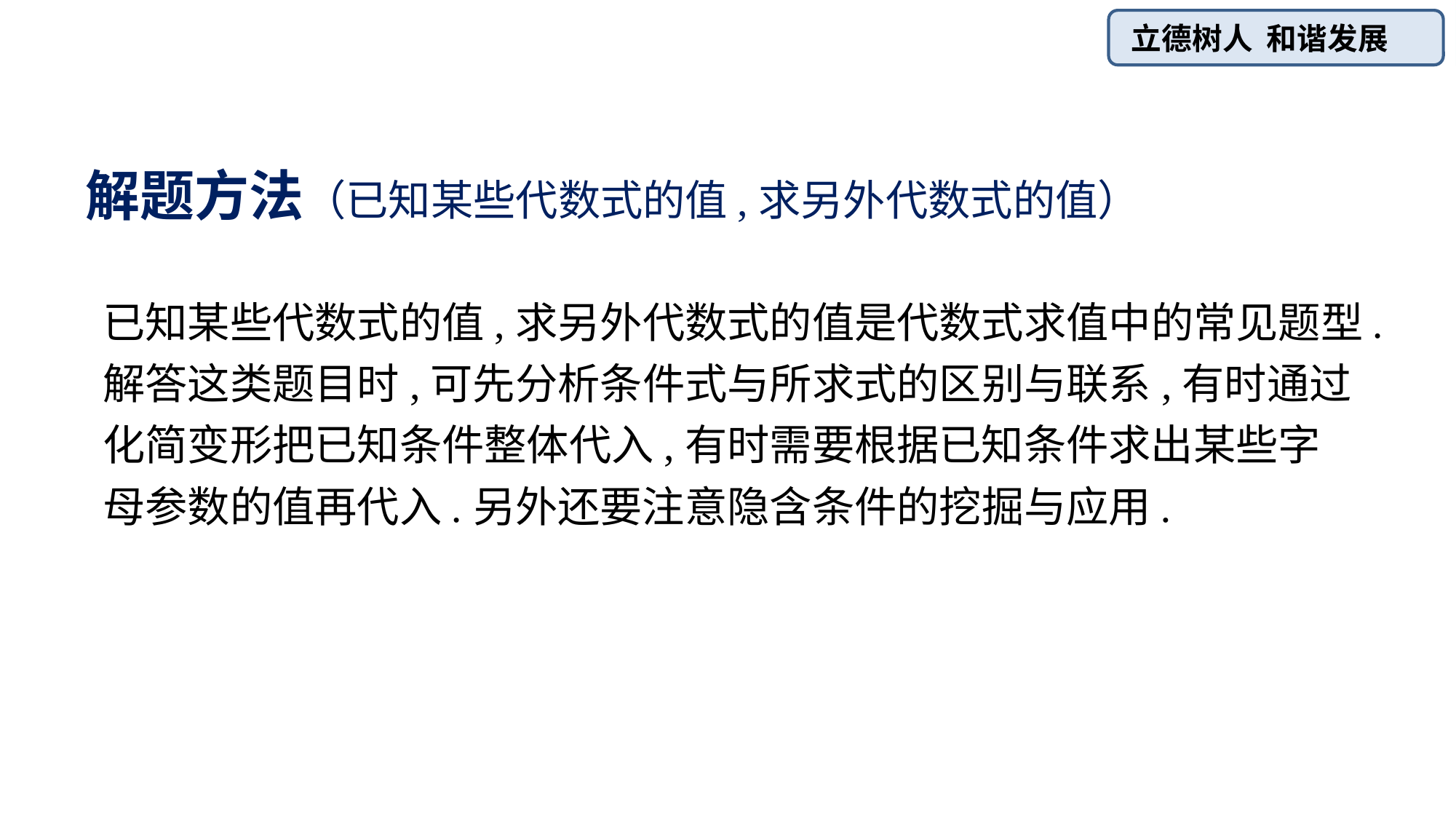

#
解题方法（已知某些代数式的值,求另外代数式的值）

已知某些代数式的值,求另外代数式的值是代数式求值中的常见题型.
解答这类题目时,可先分析条件式与所求式的区别与联系,有时通过
化简变形把已知条件整体代入,有时需要根据已知条件求出某些字
母参数的值再代入.另外还要注意隐含条件的挖掘与应用.